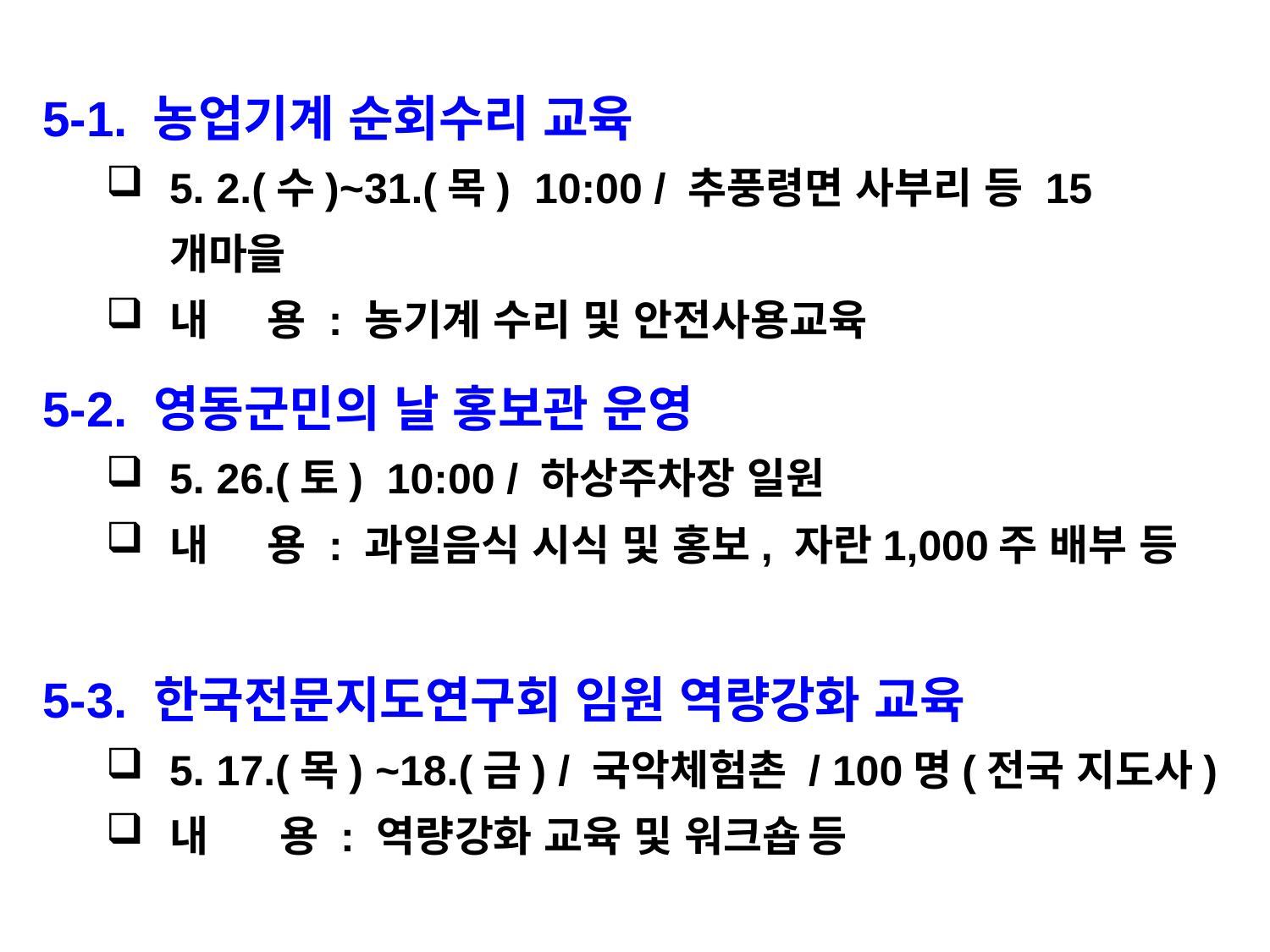

5-1. 농업기계 순회수리 교육
5. 2.(수)~31.(목)  10:00 / 추풍령면 사부리 등 15개마을
내     용 : 농기계 수리 및 안전사용교육

5-2. 영동군민의 날 홍보관 운영
5. 26.(토)  10:00 / 하상주차장 일원
내     용 : 과일음식 시식 및 홍보, 자란1,000주 배부 등
5-3. 한국전문지도연구회 임원 역량강화 교육
5. 17.(목) ~18.(금) / 국악체험촌 / 100명(전국 지도사)
내      용 : 역량강화 교육 및 워크숍 등